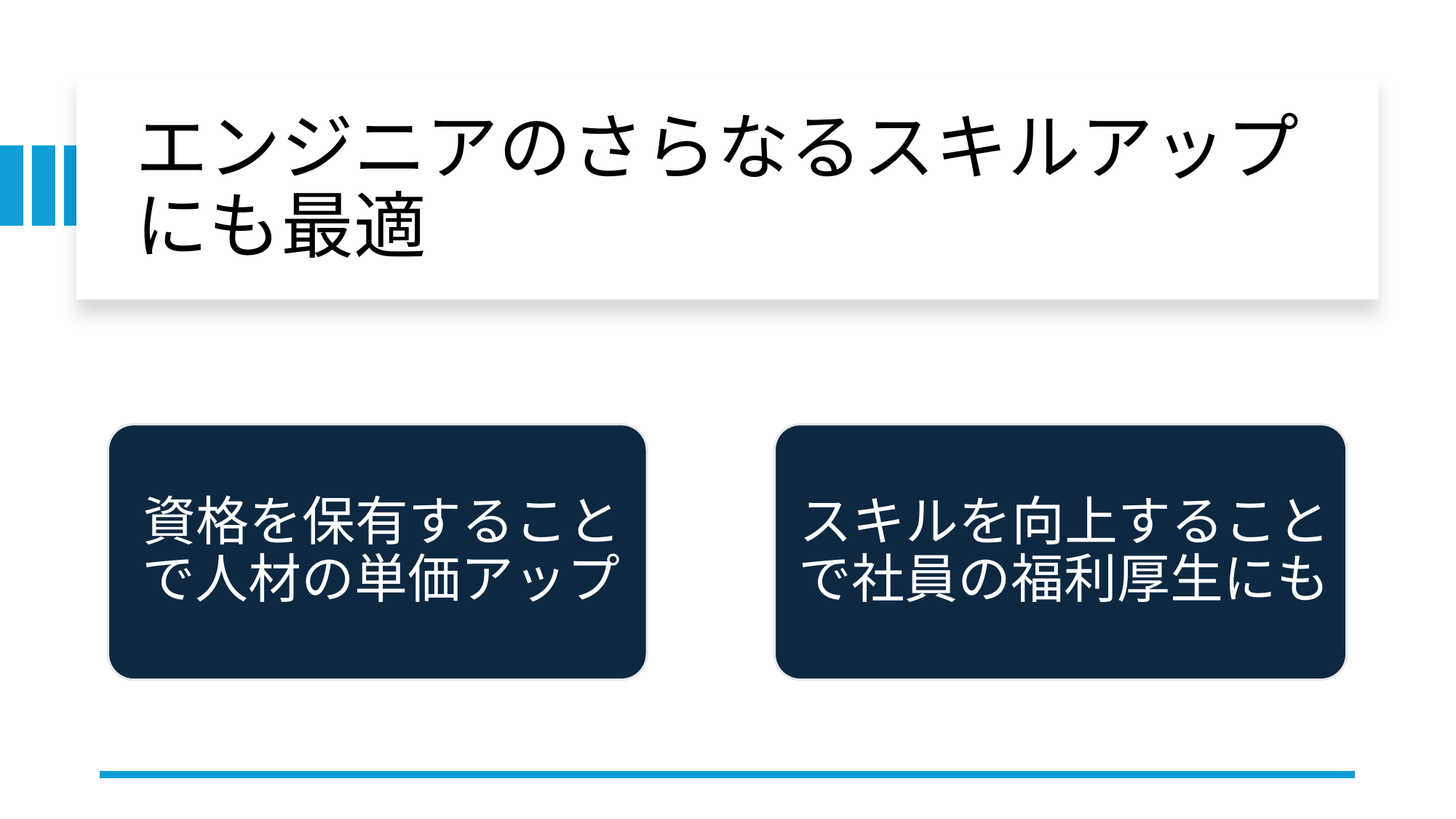

# エンジニアのさらなるスキルアップにも最適

資格を保有することで人材の単価アップ
スキルを向上することで社員の福利厚生にも